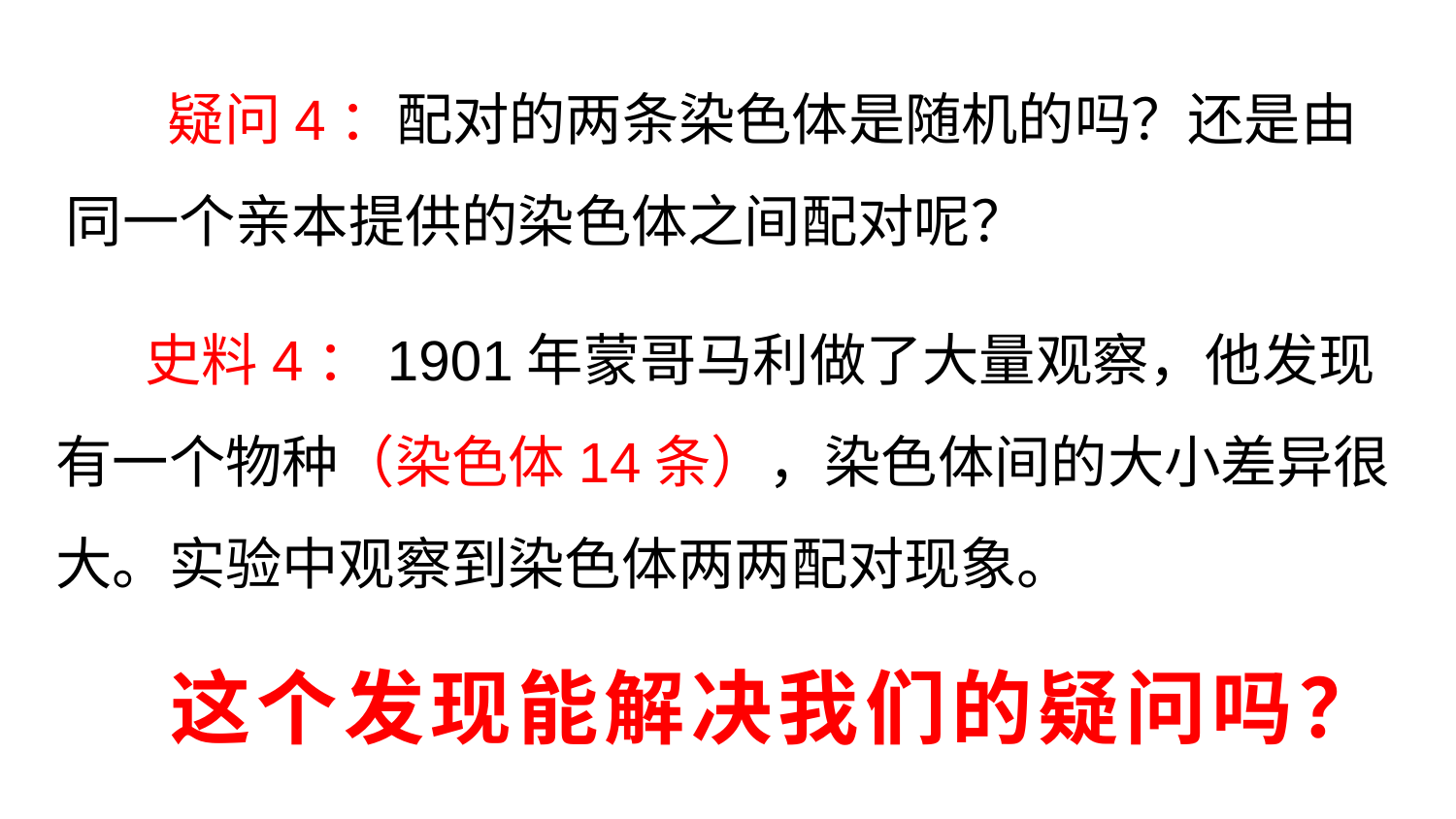

疑问4：配对的两条染色体是随机的吗？还是由同一个亲本提供的染色体之间配对呢？
      史料4：1901年蒙哥马利做了大量观察，他发现有一个物种（染色体14条），染色体间的大小差异很大。实验中观察到染色体两两配对现象。
这个发现能解决我们的疑问吗？